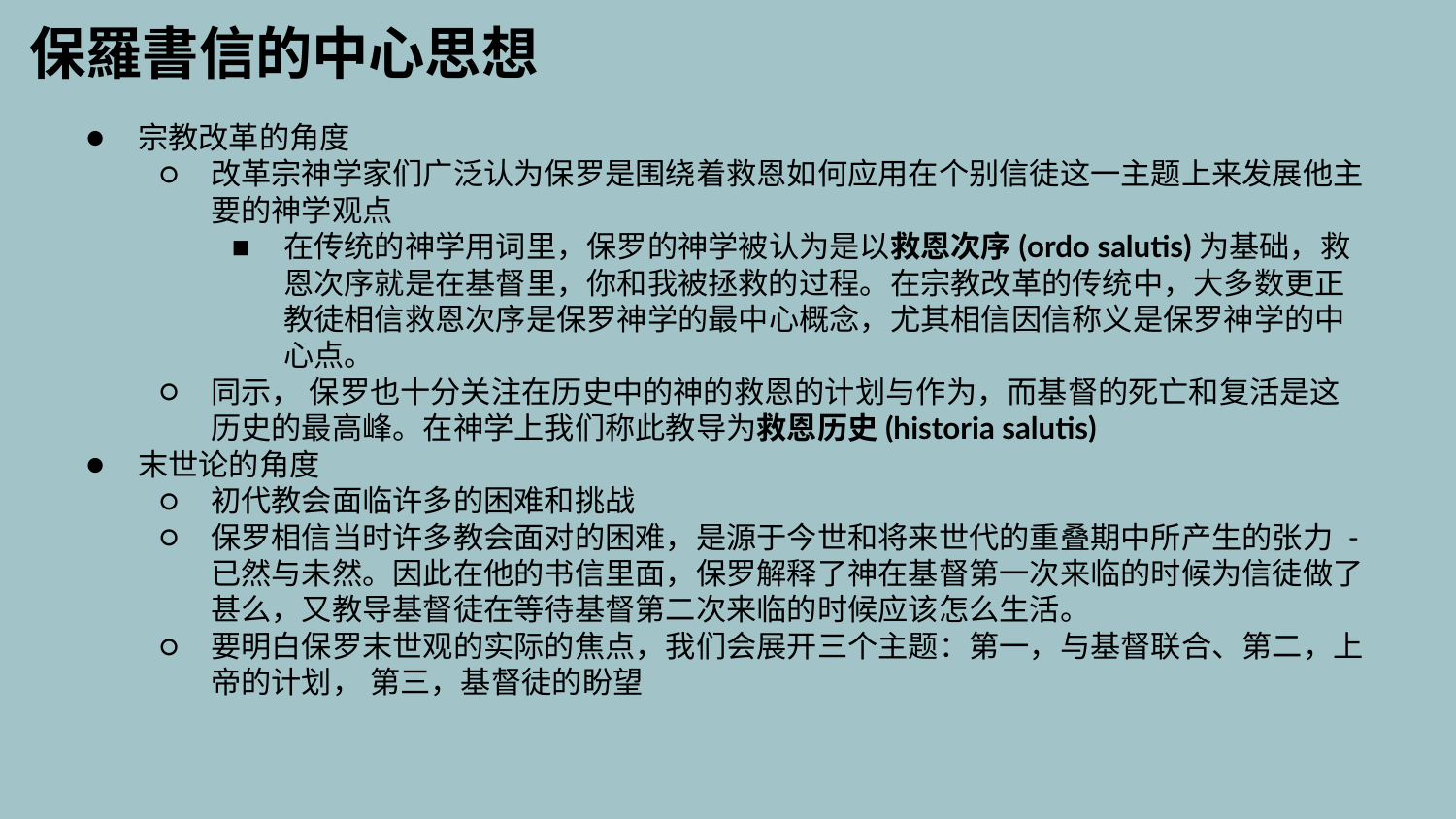

保羅書信的中心思想

宗教改革的角度
改革宗神学家们广泛认为保罗是围绕着救恩如何应用在个别信徒这一主题上来发展他主要的神学观点
在传统的神学用词里，保罗的神学被认为是以救恩次序(ordo salutis)为基础，救恩次序就是在基督里，你和我被拯救的过程。在宗教改革的传统中，大多数更正教徒相信救恩次序是保罗神学的最中心概念，尤其相信因信称义是保罗神学的中心点。​​
同示， 保罗也十分关注在历史中的神的救恩的计划与作为，而基督的死亡和复活是这历史的最高峰。在神学上我们称此教导为救恩历史(historia salutis)
末世论的角度
初代教会面临许多的困难和挑战
保罗相信当时许多教会面对的困难，是源于今世和将来世代的重叠期中所产生的张力 - 已然与未然。因此在他的书信里面，保罗解释了神在基督第一次来临的时候为信徒做了甚么，又教导基督徒在等待基督第二次来临的时候应该怎么生活。
要明白保罗末世观的实际的焦点，我们会展开三个主题：第一，与基督联合、第二，上帝的计划， 第三，基督徒的盼望